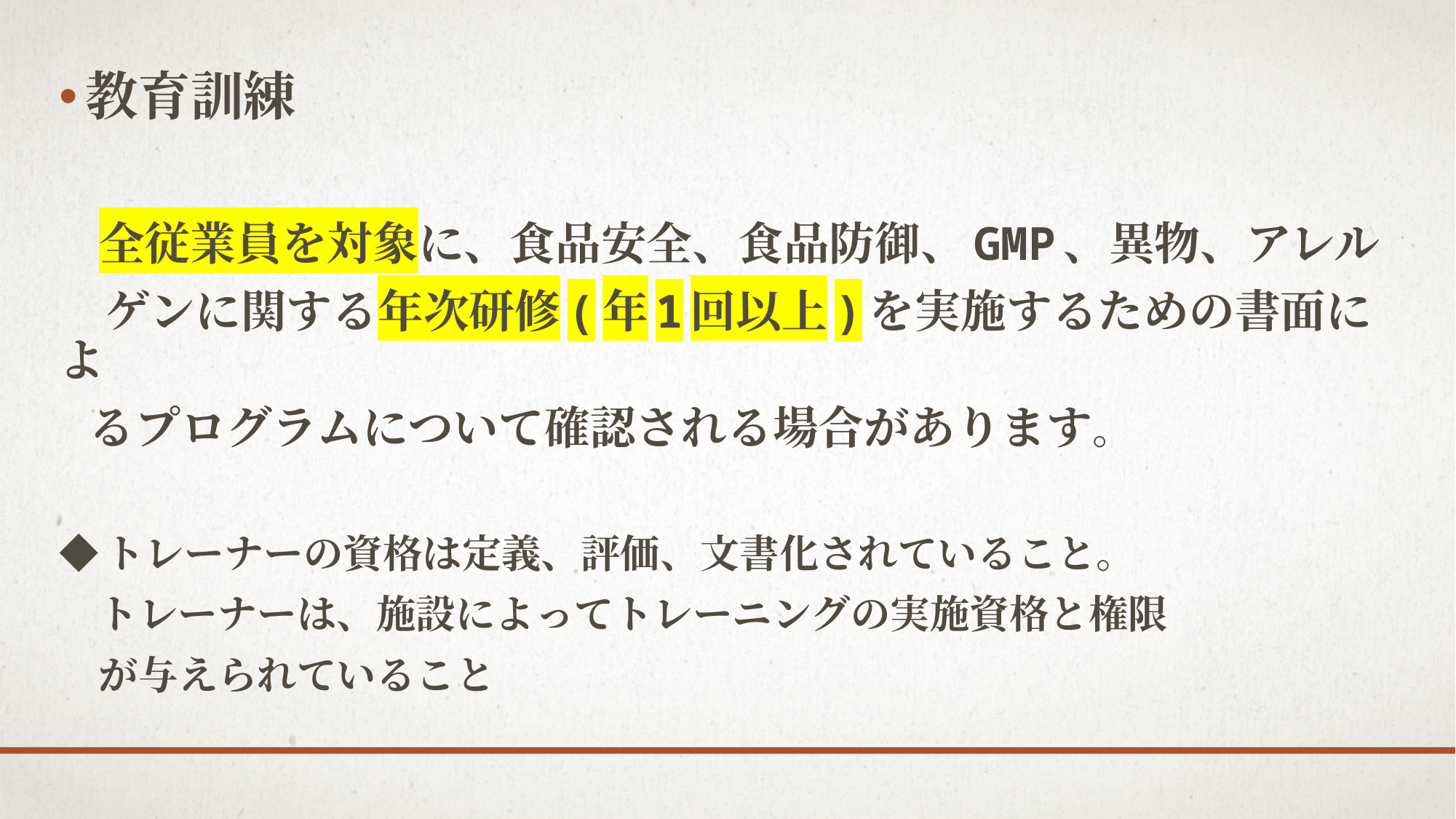

教育訓練

　全従業員を対象に、食品安全、食品防御、GMP、異物、アレル
　ゲンに関する年次研修(年1回以上)を実施するための書面によ
  るプログラムについて確認される場合があります。

◆トレーナーの資格は定義、評価、文書化されていること。
　トレーナーは、施設によってトレーニングの実施資格と権限
　が与えられていること